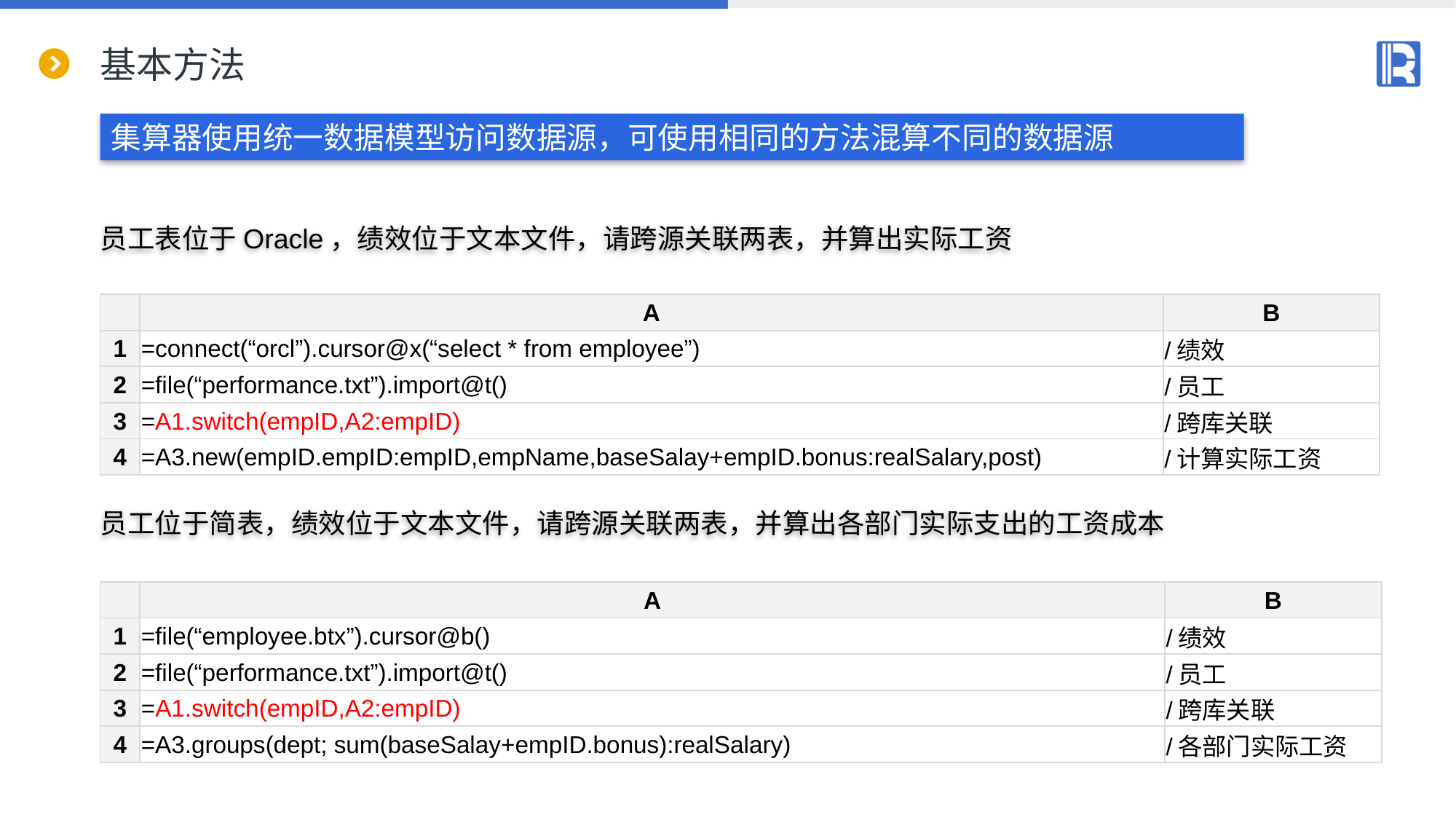

# 基本方法
集算器使用统一数据模型访问数据源，可使用相同的方法混算不同的数据源
员工表位于Oracle，绩效位于文本文件，请跨源关联两表，并算出实际工资
|  | A | B |
| --- | --- | --- |
| 1 | =connect(“orcl”).cursor@x(“select \* from employee”) | /绩效 |
| 2 | =file(“performance.txt”).import@t() | /员工 |
| 3 | =A1.switch(empID,A2:empID) | /跨库关联 |
| 4 | =A3.new(empID.empID:empID,empName,baseSalay+empID.bonus:realSalary,post) | /计算实际工资 |
员工位于简表，绩效位于文本文件，请跨源关联两表，并算出各部门实际支出的工资成本
|  | A | B |
| --- | --- | --- |
| 1 | =file(“employee.btx”).cursor@b() | /绩效 |
| 2 | =file(“performance.txt”).import@t() | /员工 |
| 3 | =A1.switch(empID,A2:empID) | /跨库关联 |
| 4 | =A3.groups(dept; sum(baseSalay+empID.bonus):realSalary) | /各部门实际工资 |